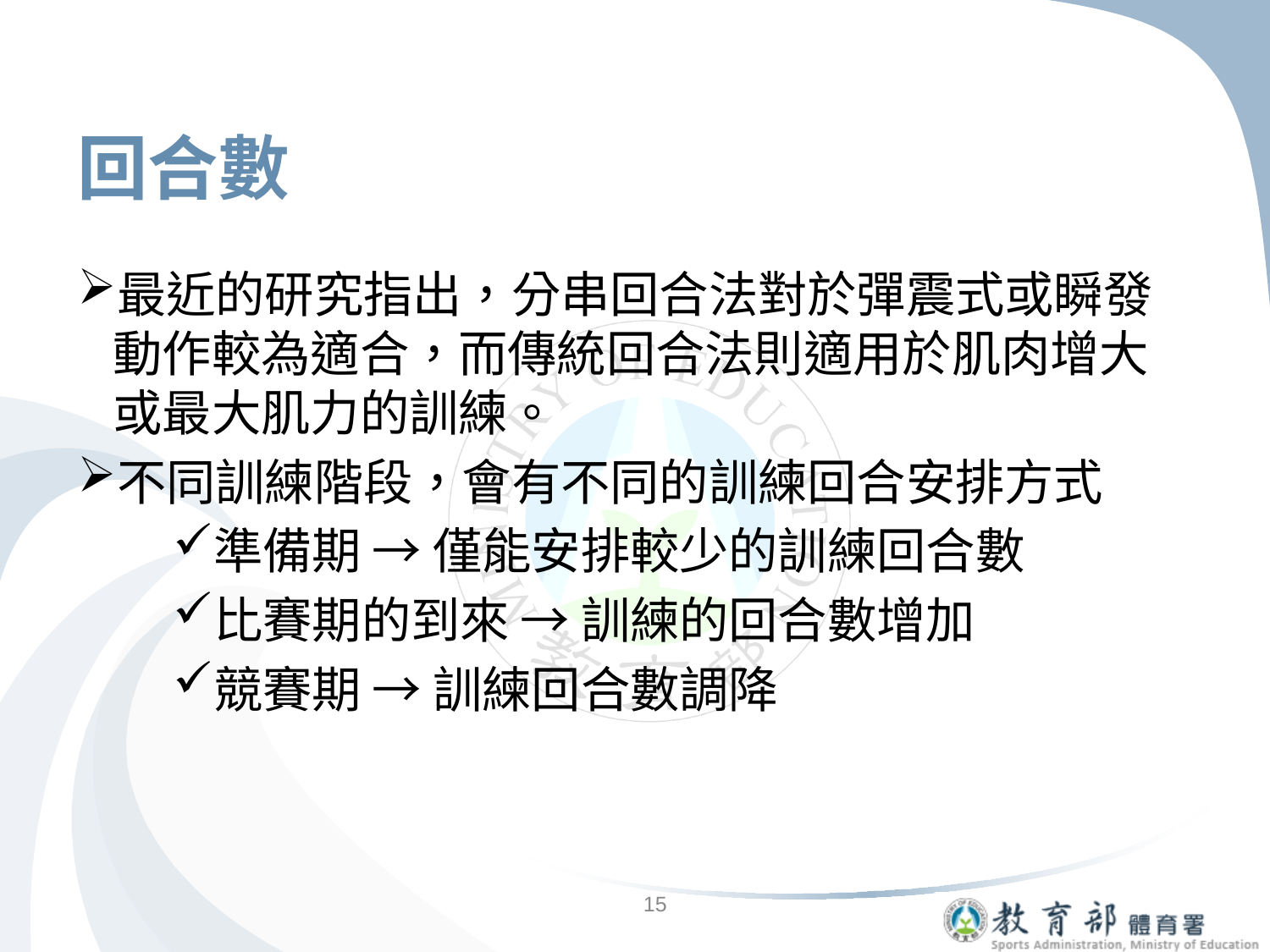

# 回合數
最近的研究指出，分串回合法對於彈震式或瞬發動作較為適合，而傳統回合法則適用於肌肉增大或最大肌力的訓練。
不同訓練階段，會有不同的訓練回合安排方式
準備期 → 僅能安排較少的訓練回合數
比賽期的到來 → 訓練的回合數增加
競賽期 → 訓練回合數調降
15